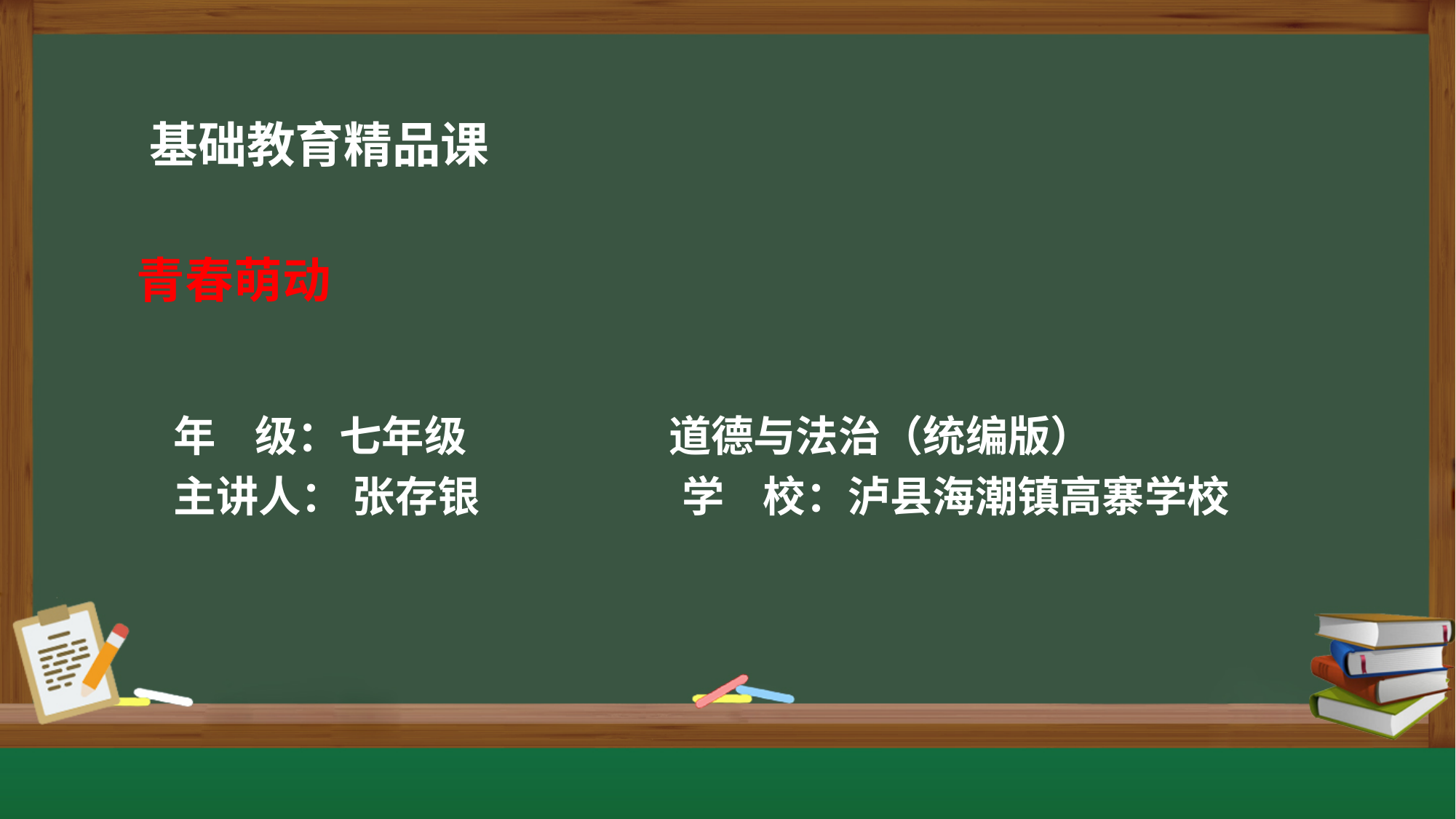

青春萌动
年    级：七年级                     道德与法治（统编版）
主讲人： 张存银                     学    校：泸县海潮镇高寨学校